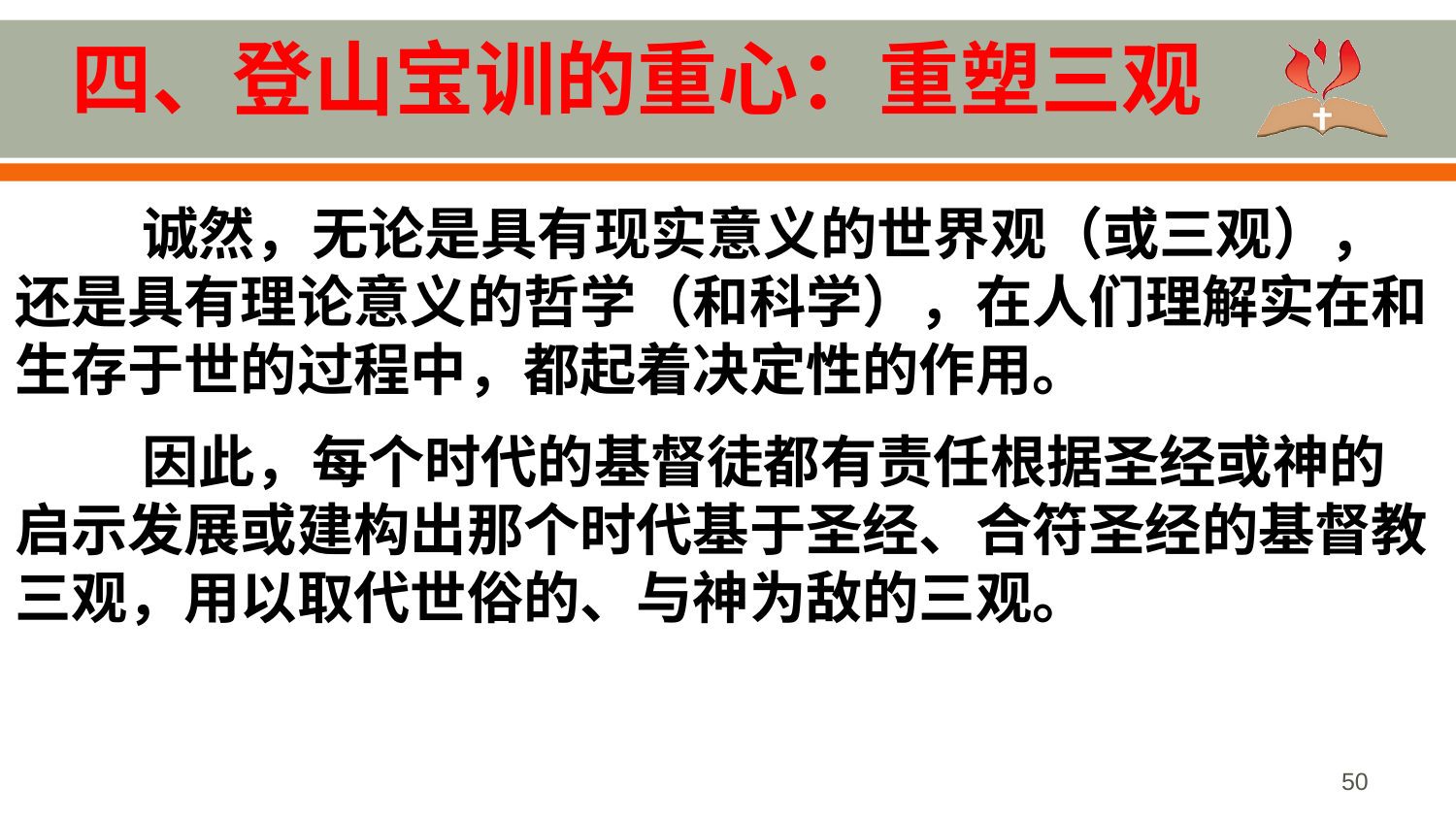

# 四、登山宝训的重心：重塑三观
诚然，无论是具有现实意义的世界观（或三观），还是具有理论意义的哲学（和科学），在人们理解实在和生存于世的过程中，都起着决定性的作用。
因此，每个时代的基督徒都有责任根据圣经或神的启示发展或建构出那个时代基于圣经、合符圣经的基督教三观，用以取代世俗的、与神为敌的三观。

50